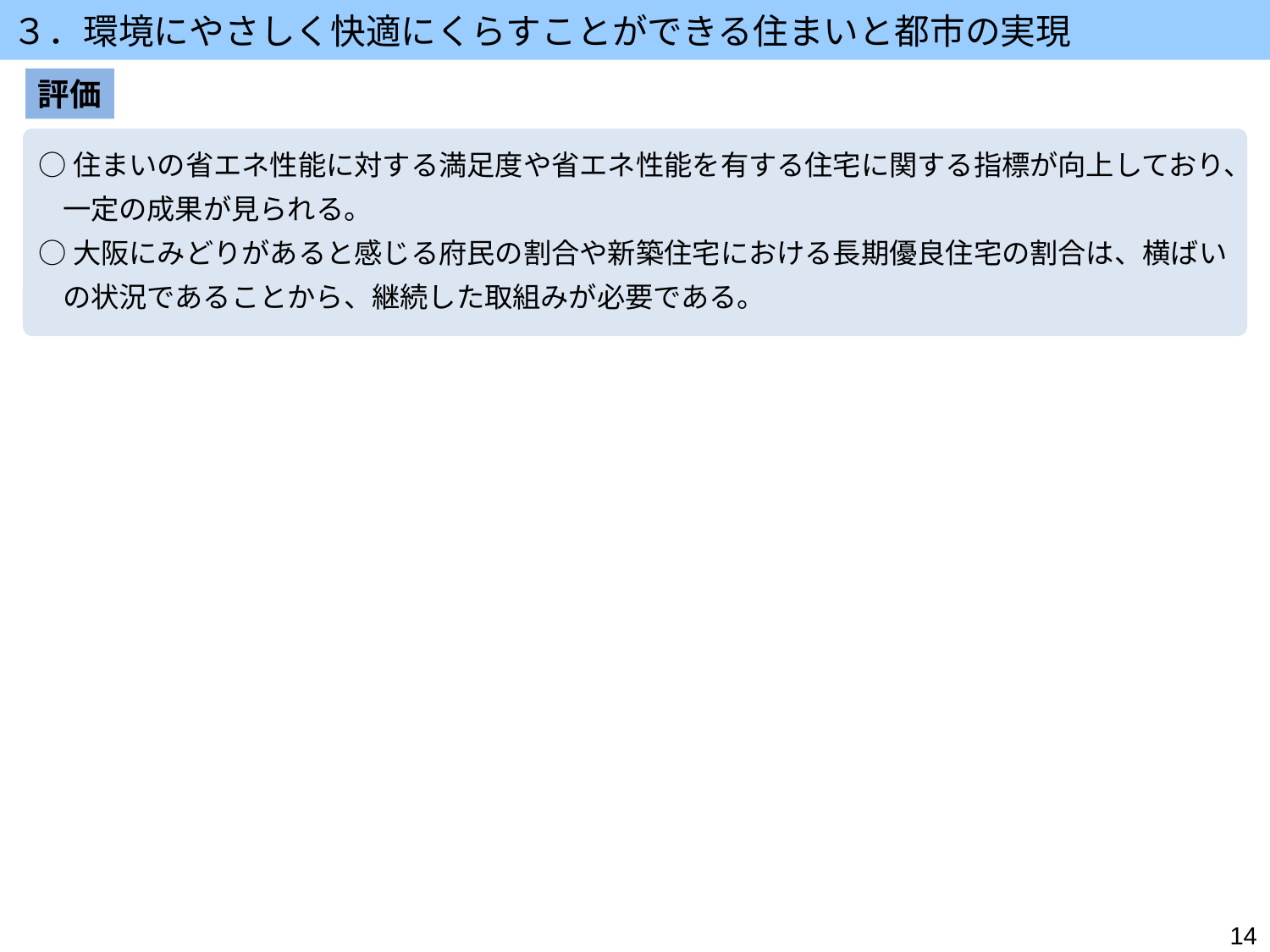

３．環境にやさしく快適にくらすことができる住まいと都市の実現
評価
○住まいの省エネ性能に対する満足度や省エネ性能を有する住宅に関する指標が向上しており、一定の成果が見られる。
○大阪にみどりがあると感じる府民の割合や新築住宅における長期優良住宅の割合は、横ばいの状況であることから、継続した取組みが必要である。
14